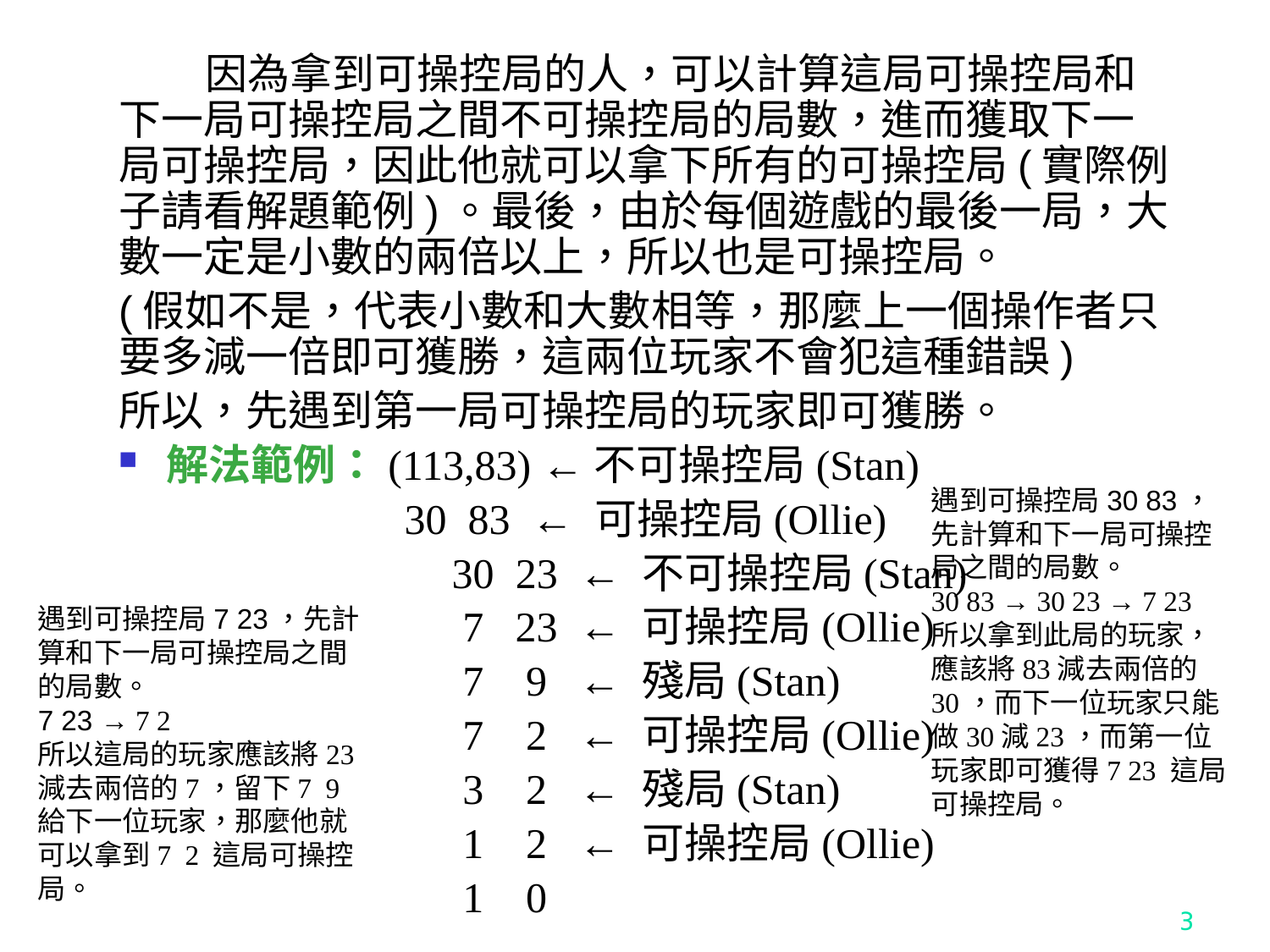

因為拿到可操控局的人，可以計算這局可操控局和下一局可操控局之間不可操控局的局數，進而獲取下一局可操控局，因此他就可以拿下所有的可操控局(實際例子請看解題範例)。最後，由於每個遊戲的最後一局，大數一定是小數的兩倍以上，所以也是可操控局。
(假如不是，代表小數和大數相等，那麼上一個操作者只要多減一倍即可獲勝，這兩位玩家不會犯這種錯誤)
所以，先遇到第一局可操控局的玩家即可獲勝。
解法範例：(113,83) ←不可操控局(Stan)
		   30  83  ← 可操控局(Ollie)
			   30  23  ← 不可操控局(Stan)
 			    7   23  ← 可操控局(Ollie)
			    7    9   ← 殘局(Stan)
			    7    2   ← 可操控局(Ollie)
			    3    2   ← 殘局(Stan)
			    1    2   ← 可操控局(Ollie)
			    1    0

遇到可操控局30 83，先計算和下一局可操控局之間的局數。
30 83 → 30 23 → 7 23
所以拿到此局的玩家，應該將83減去兩倍的30，而下一位玩家只能做30減23，而第一位玩家即可獲得7 23 這局可操控局。
遇到可操控局7 23，先計算和下一局可操控局之間的局數。
7 23 → 7 2
所以這局的玩家應該將23減去兩倍的7，留下7  9給下一位玩家，那麼他就可以拿到7  2 這局可操控局。
3